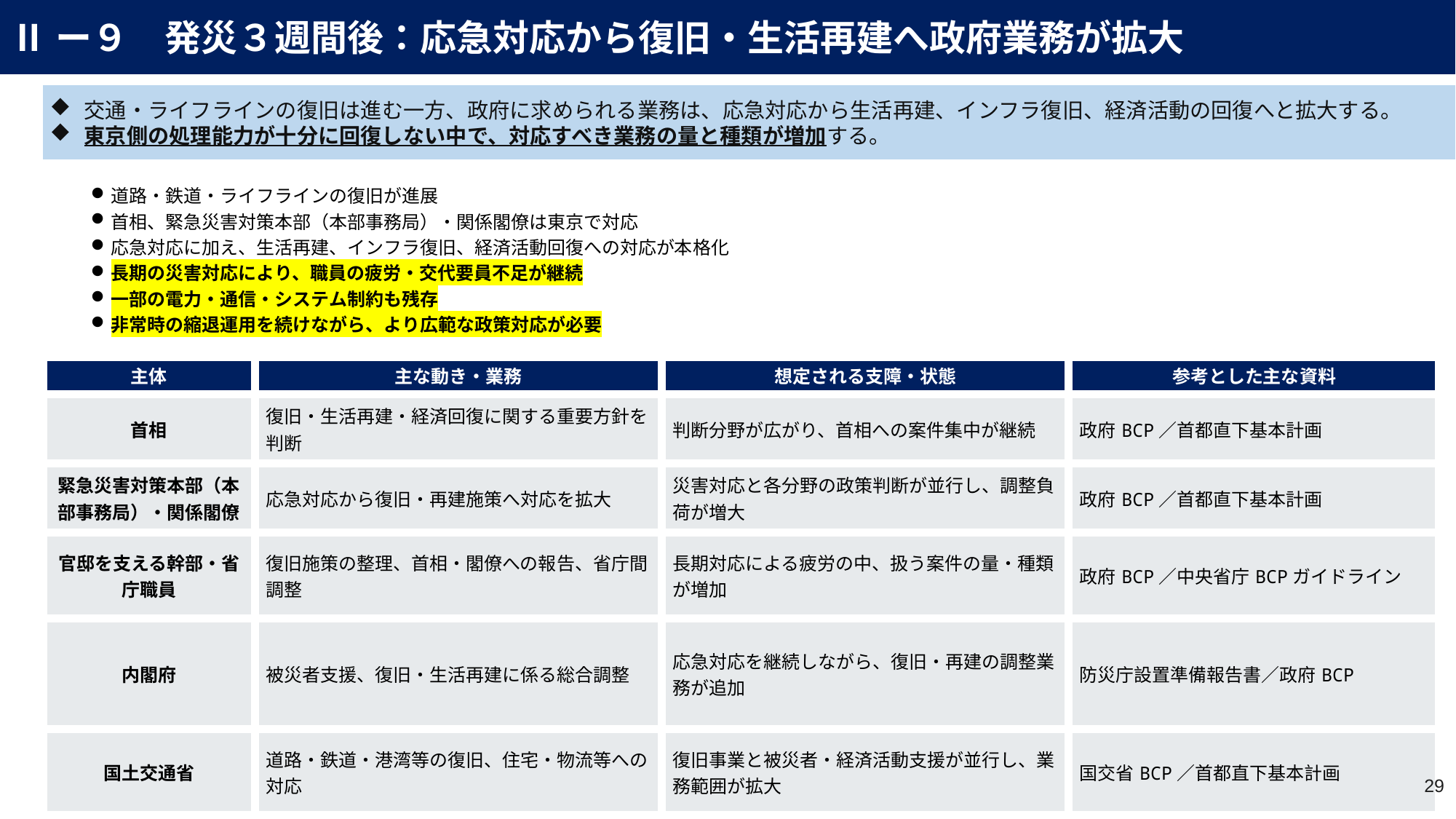

Ⅱー９　発災３週間後：応急対応から復旧・生活再建へ政府業務が拡大
交通・ライフラインの復旧は進む一方、政府に求められる業務は、応急対応から生活再建、インフラ復旧、経済活動の回復へと拡大する。
東京側の処理能力が十分に回復しない中で、対応すべき業務の量と種類が増加する。
道路・鉄道・ライフラインの復旧が進展
首相、緊急災害対策本部（本部事務局）・関係閣僚は東京で対応
応急対応に加え、生活再建、インフラ復旧、経済活動回復への対応が本格化
長期の災害対応により、職員の疲労・交代要員不足が継続
一部の電力・通信・システム制約も残存
非常時の縮退運用を続けながら、より広範な政策対応が必要
| 主体 | 主な動き・業務 | 想定される支障・状態 | 参考とした主な資料 |
| --- | --- | --- | --- |
| 首相 | 復旧・生活再建・経済回復に関する重要方針を判断 | 判断分野が広がり、首相への案件集中が継続 | 政府BCP／首都直下基本計画 |
| 緊急災害対策本部（本部事務局）・関係閣僚 | 応急対応から復旧・再建施策へ対応を拡大 | 災害対応と各分野の政策判断が並行し、調整負荷が増大 | 政府BCP／首都直下基本計画 |
| 官邸を支える幹部・省庁職員 | 復旧施策の整理、首相・閣僚への報告、省庁間調整 | 長期対応による疲労の中、扱う案件の量・種類が増加 | 政府BCP／中央省庁BCPガイドライン |
| 内閣府 | 被災者支援、復旧・生活再建に係る総合調整 | 応急対応を継続しながら、復旧・再建の調整業務が追加 | 防災庁設置準備報告書／政府BCP |
| 国土交通省 | 道路・鉄道・港湾等の復旧、住宅・物流等への対応 | 復旧事業と被災者・経済活動支援が並行し、業務範囲が拡大 | 国交省BCP／首都直下基本計画 |
29